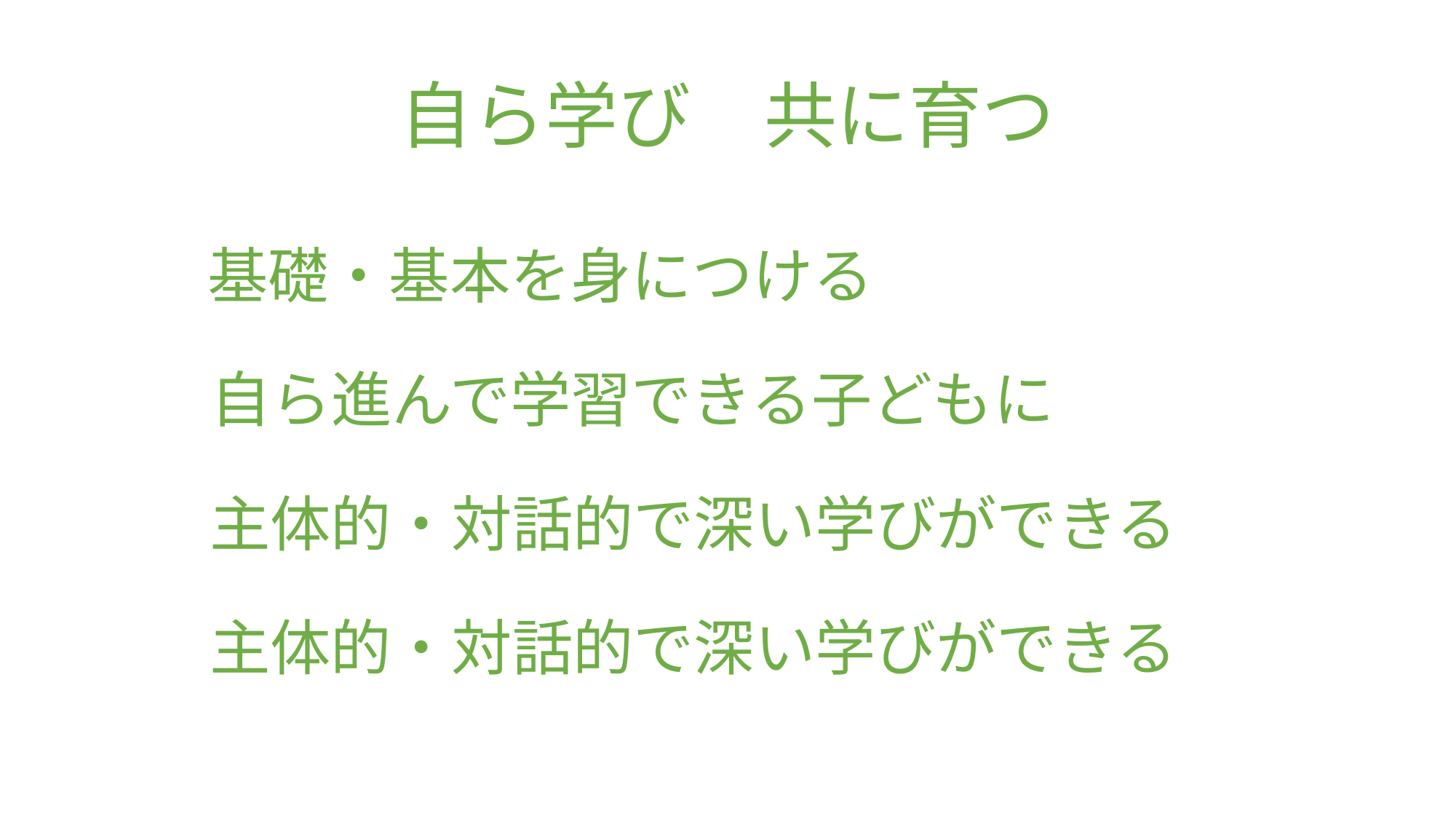

自ら学び　共に育つ
基礎・基本を身につける
自ら進んで学習できる子どもに
主体的・対話的で深い学びができる
主体的・対話的で深い学びができる